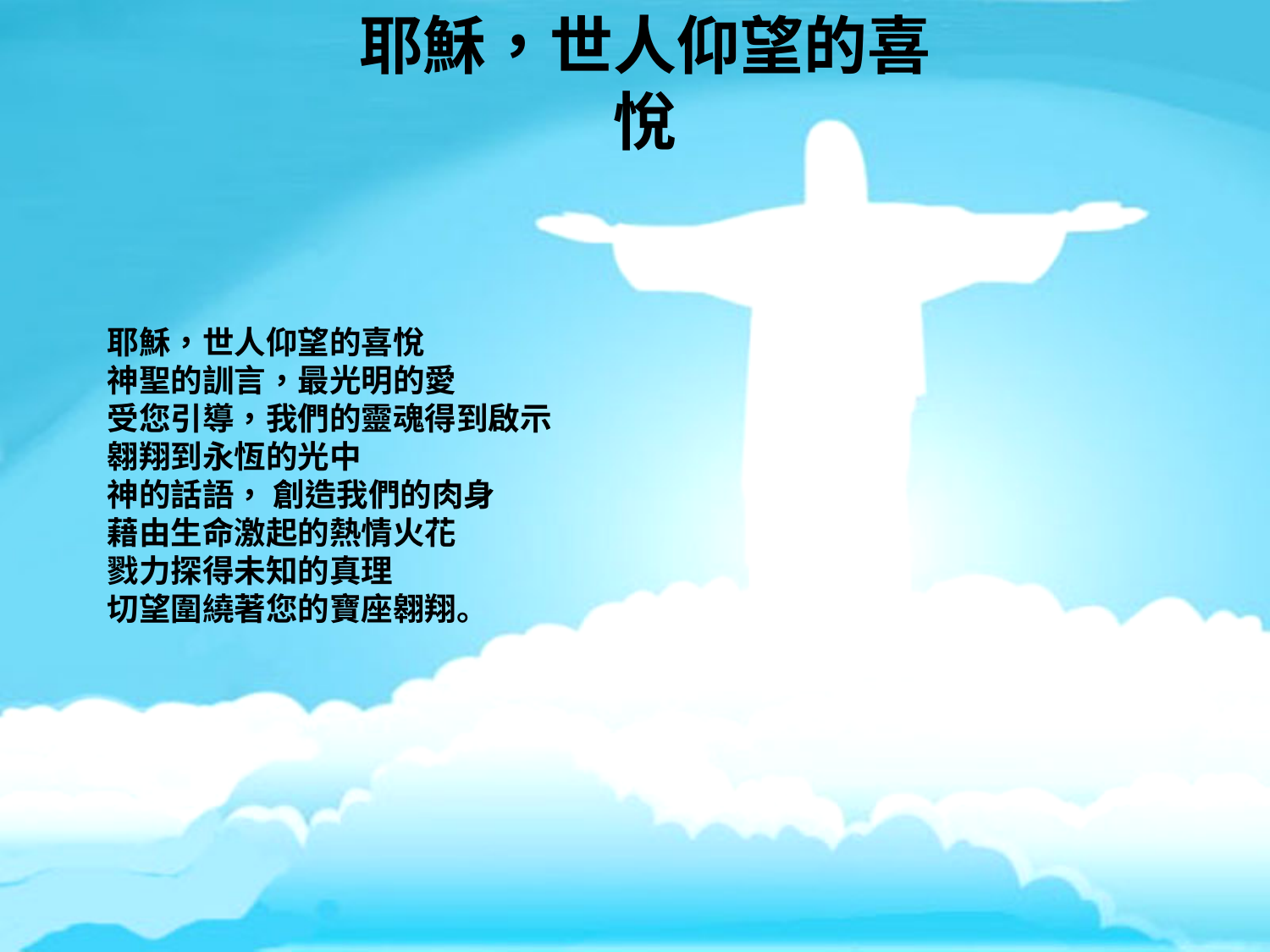

# 耶穌，世人仰望的喜悅
耶穌，世人仰望的喜悅
神聖的訓言，最光明的愛
受您引導，我們的靈魂得到啟示
翱翔到永恆的光中
神的話語， 創造我們的肉身
藉由生命激起的熱情火花
戮力探得未知的真理
切望圍繞著您的寶座翱翔。